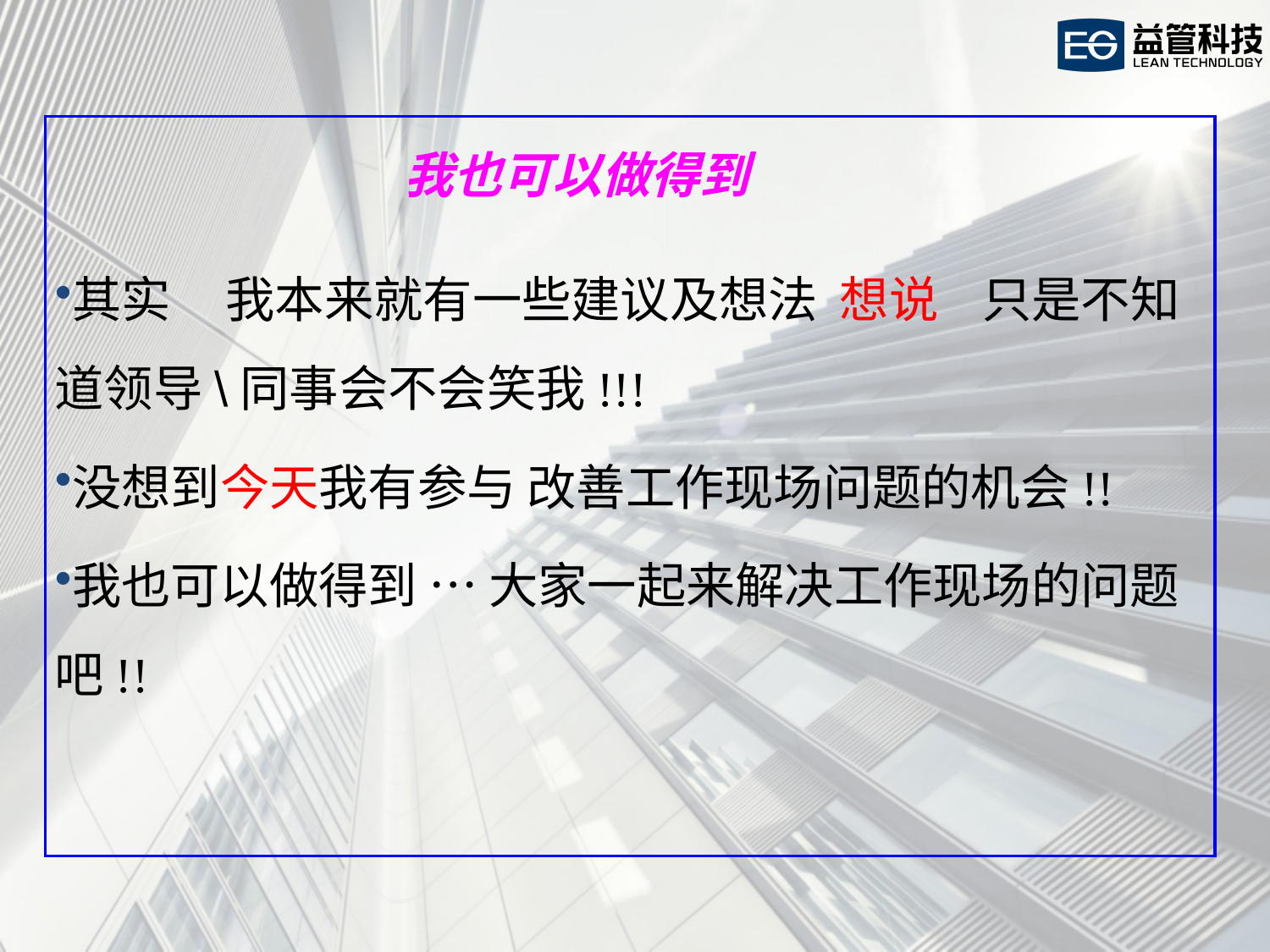

我也可以做得到
其实     我本来就有一些建议及想法  想说    只是不知道领导\同事会不会笑我!!!
没想到今天我有参与 改善工作现场问题的机会!!
我也可以做得到 … 大家一起来解决工作现场的问题吧!!